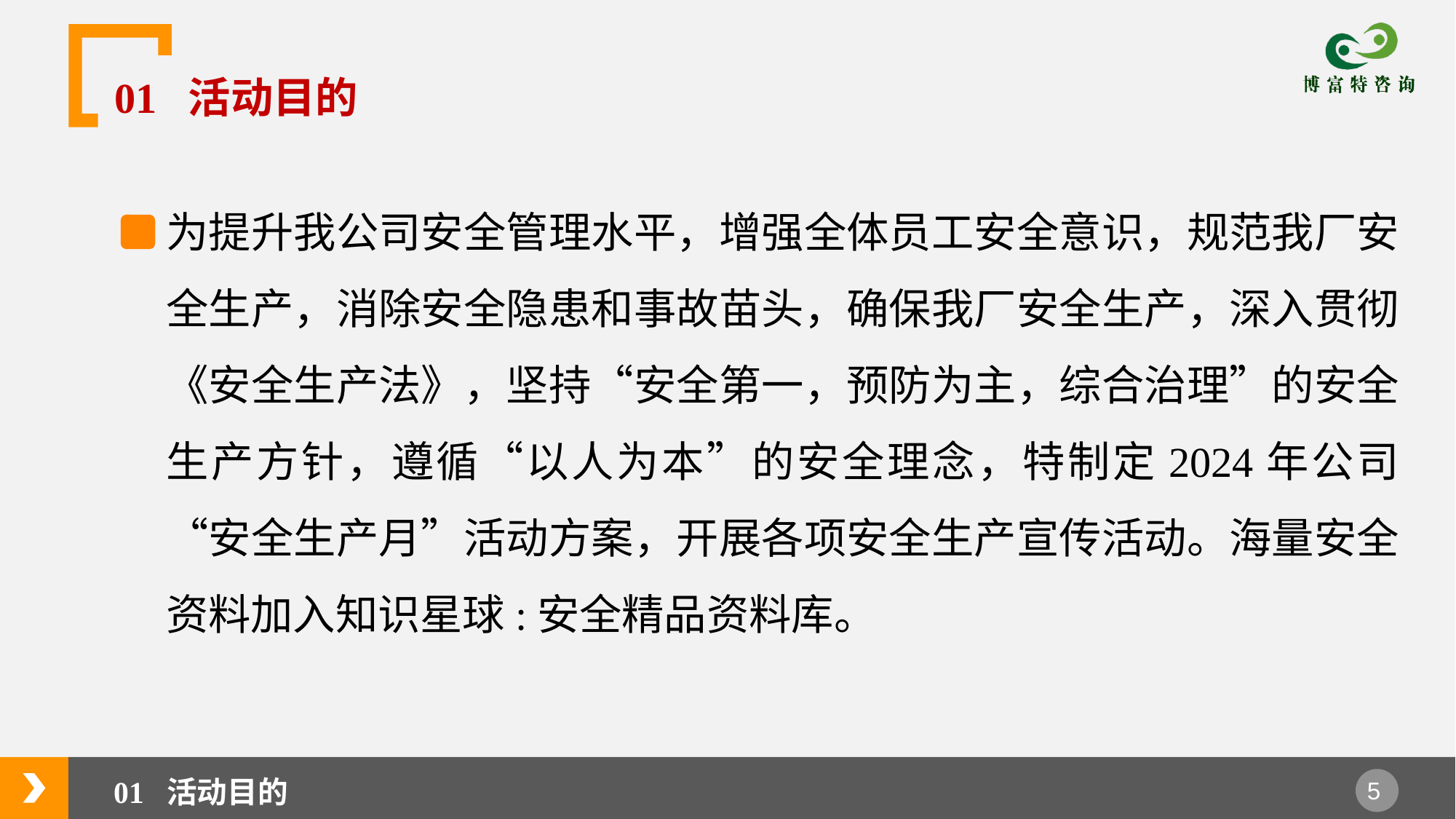

01  活动目的
为提升我公司安全管理水平，增强全体员工安全意识，规范我厂安全生产，消除安全隐患和事故苗头，确保我厂安全生产，深入贯彻《安全生产法》，坚持“安全第一，预防为主，综合治理”的安全生产方针，遵循“以人为本”的安全理念，特制定2024年公司“安全生产月”活动方案，开展各项安全生产宣传活动。海量安全资料加入知识星球:安全精品资料库。

01  活动目的